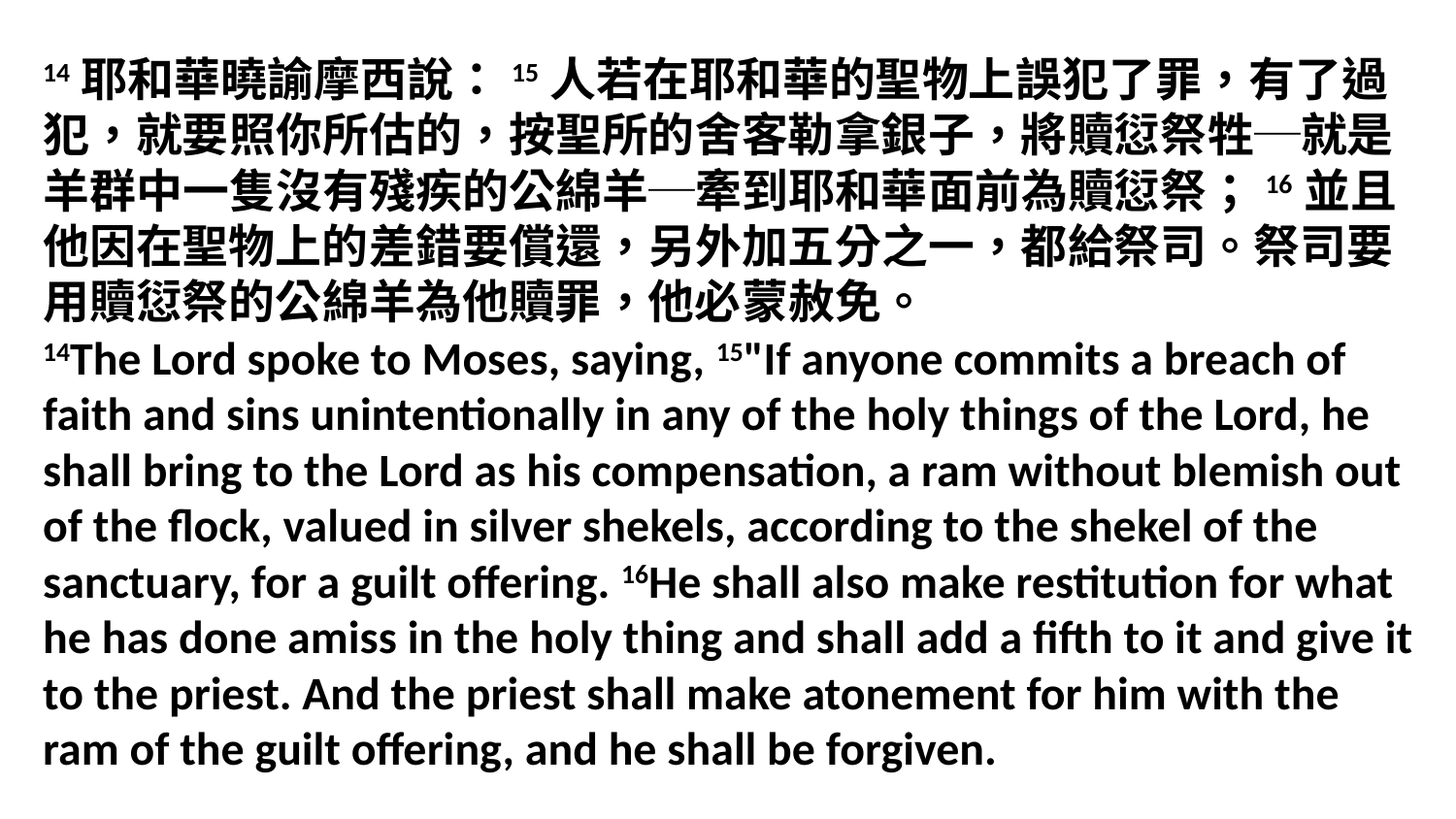

14耶和華曉諭摩西說：15人若在耶和華的聖物上誤犯了罪，有了過犯，就要照你所估的，按聖所的舍客勒拿銀子，將贖愆祭牲─就是羊群中一隻沒有殘疾的公綿羊─牽到耶和華面前為贖愆祭；16並且他因在聖物上的差錯要償還，另外加五分之一，都給祭司。祭司要用贖愆祭的公綿羊為他贖罪，他必蒙赦免。
14The Lord spoke to Moses, saying, 15"If anyone commits a breach of faith and sins unintentionally in any of the holy things of the Lord, he shall bring to the Lord as his compensation, a ram without blemish out of the flock, valued in silver shekels, according to the shekel of the sanctuary, for a guilt offering. 16He shall also make restitution for what he has done amiss in the holy thing and shall add a fifth to it and give it to the priest. And the priest shall make atonement for him with the ram of the guilt offering, and he shall be forgiven.